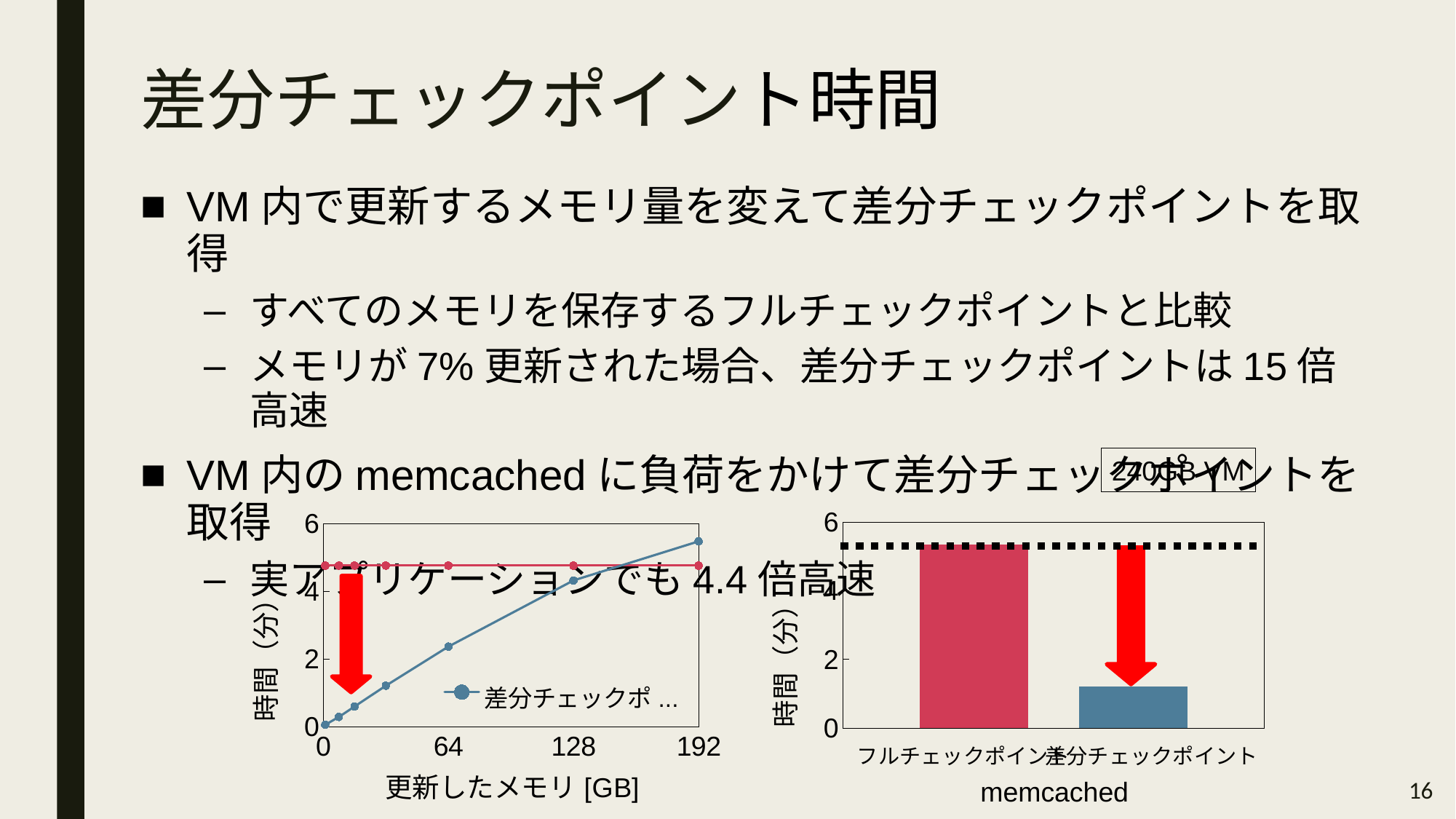

# 差分チェックポイント時間
VM内で更新するメモリ量を変えて差分チェックポイントを取得
すべてのメモリを保存するフルチェックポイントと比較
メモリが7%更新された場合、差分チェックポイントは15倍高速
VM内のmemcachedに負荷をかけて差分チェックポイントを取得
実アプリケーションでも4.4倍高速

240GB VM

### Chart

| Category |  |  |
|---|---|---|

### Chart

| Category | フルチェックポイント | 差分チェックポイント |
|---|---|---|

フルチェックポイント
差分チェックポイント
16
memcached